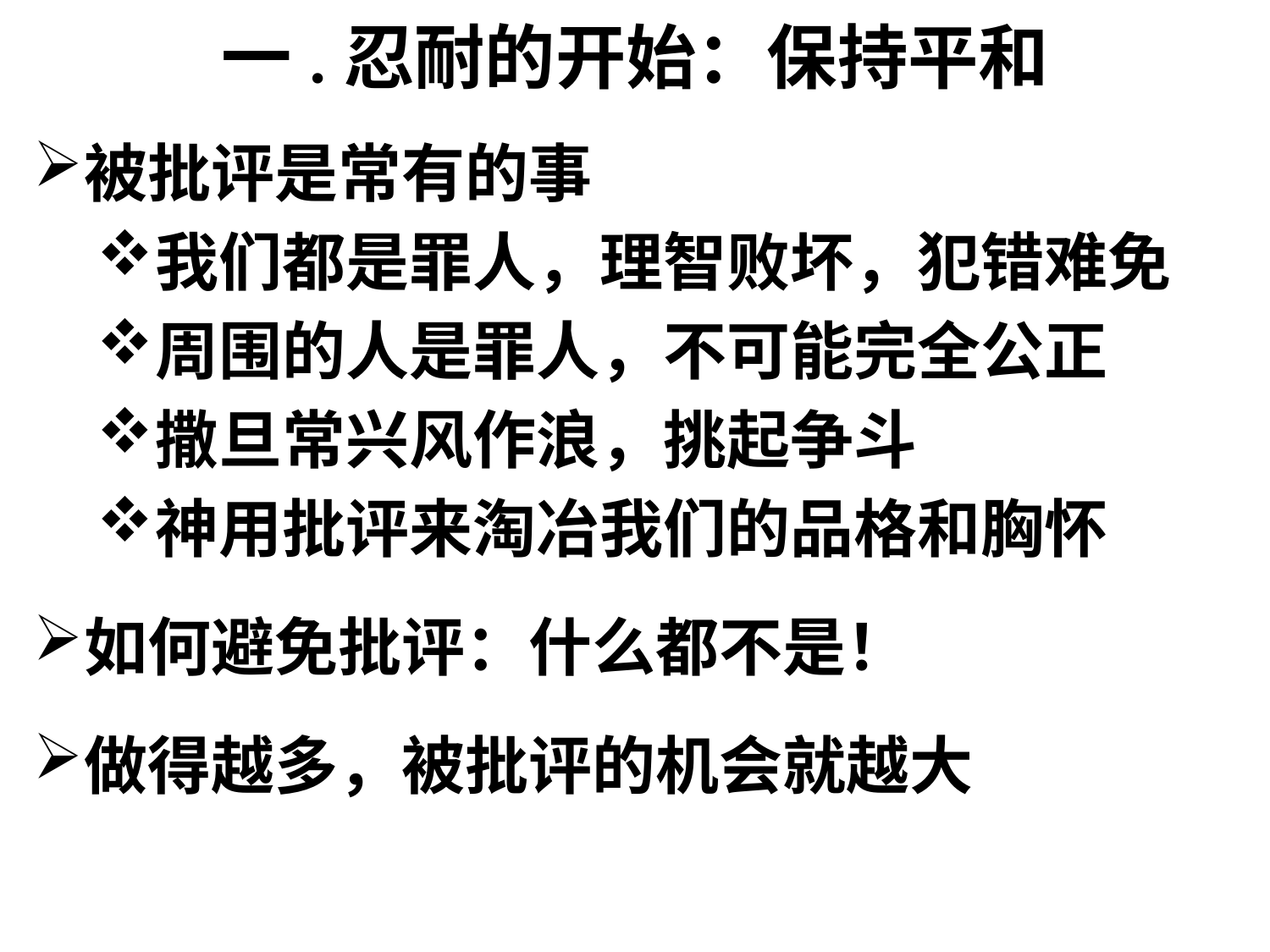

# 一.忍耐的开始：保持平和
被批评是常有的事
我们都是罪人，理智败坏，犯错难免
周围的人是罪人，不可能完全公正
撒旦常兴风作浪，挑起争斗
神用批评来淘冶我们的品格和胸怀

如何避免批评：什么都不是！

做得越多，被批评的机会就越大